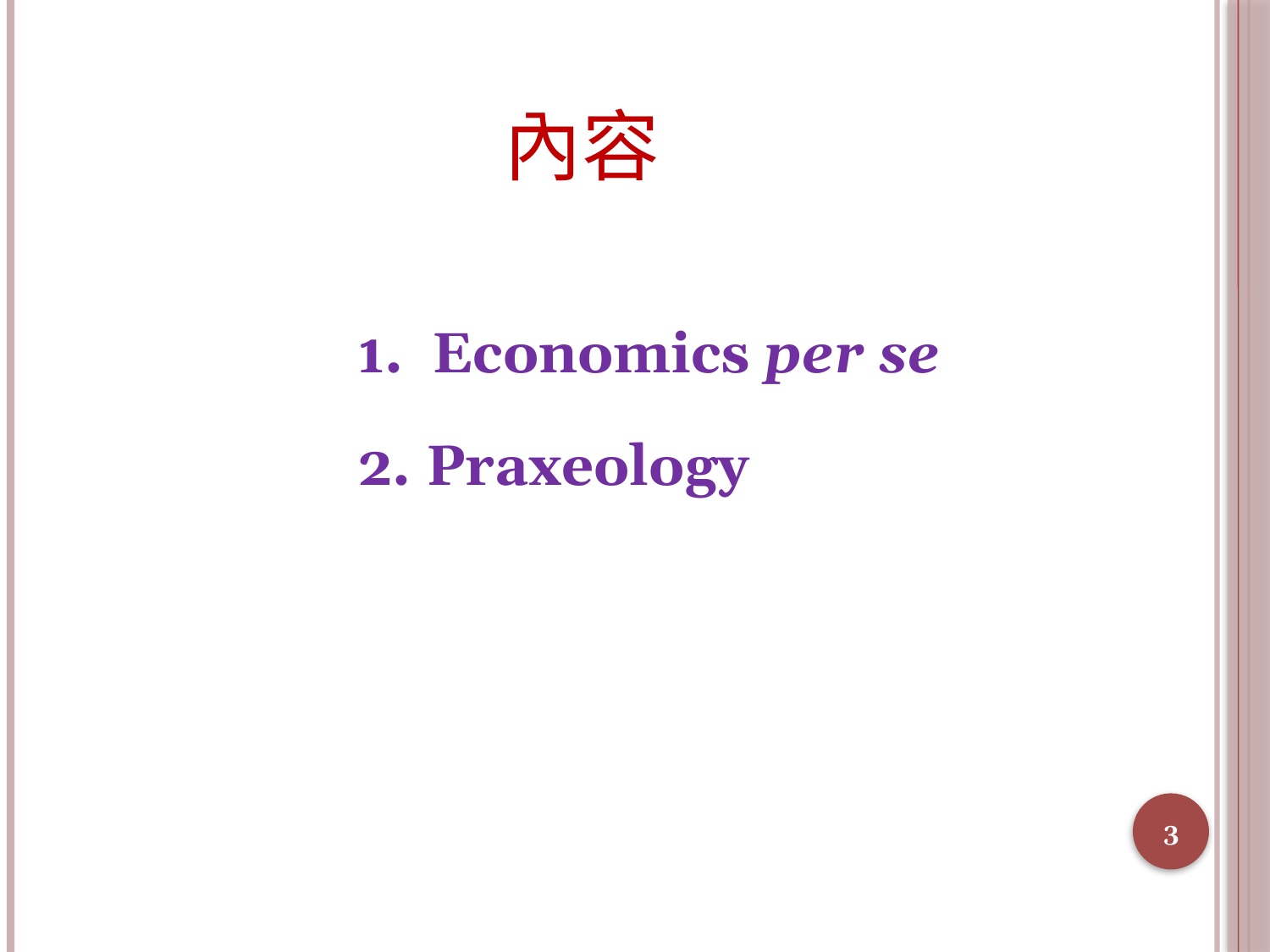

# 內容
1.  Economics per se
2. Praxeology
3